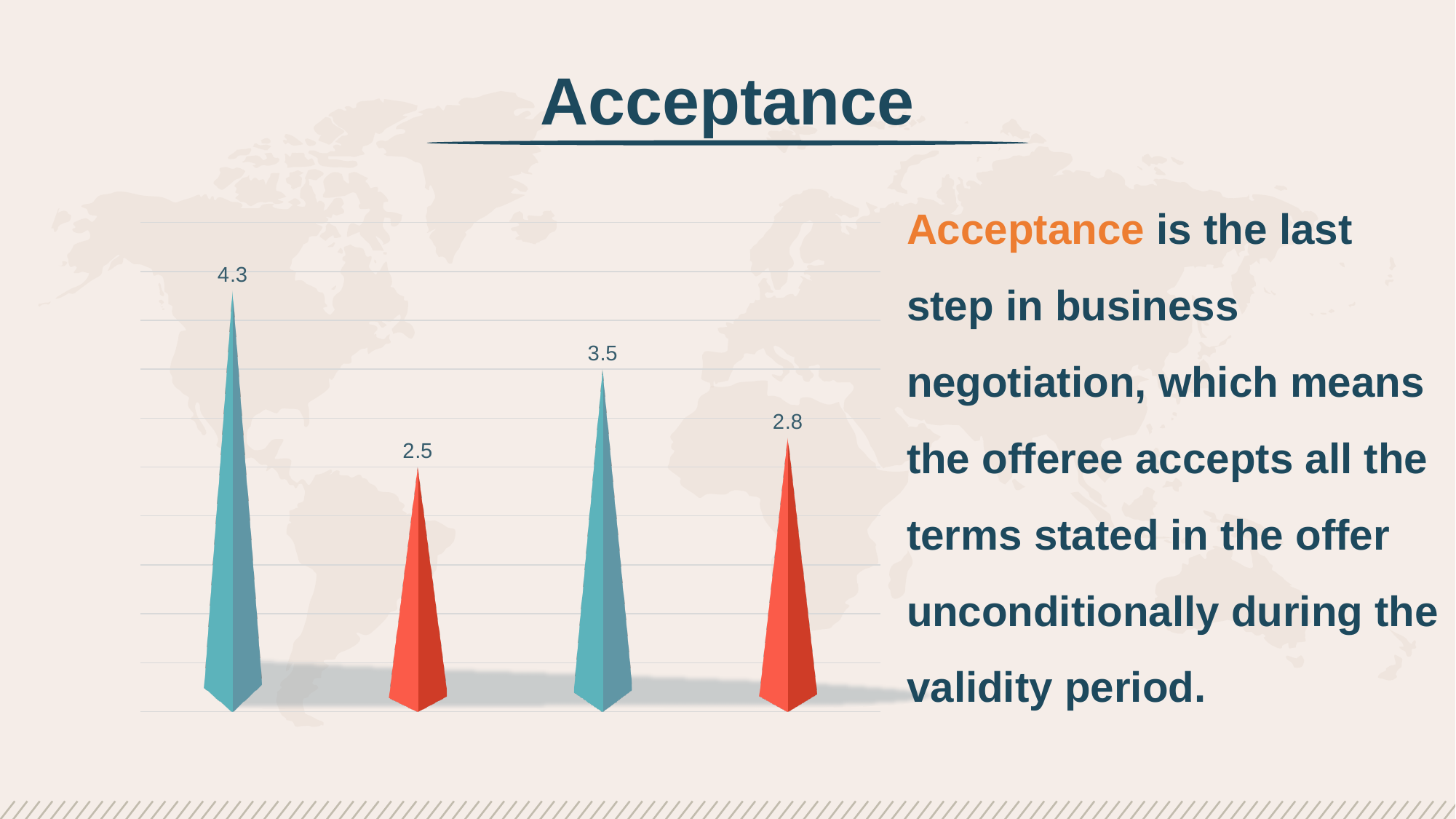

Acceptance

Acceptance is the last step in business negotiation, which means the offeree accepts all the terms stated in the offer unconditionally during the validity period.

### Chart

| Category | 系列 1 |
|---|---|
| 类别 1 | 4.3 |
| 类别 2 | 2.5 |
| 类别 3 | 3.5 |
| 类别 4 | 2.8 |